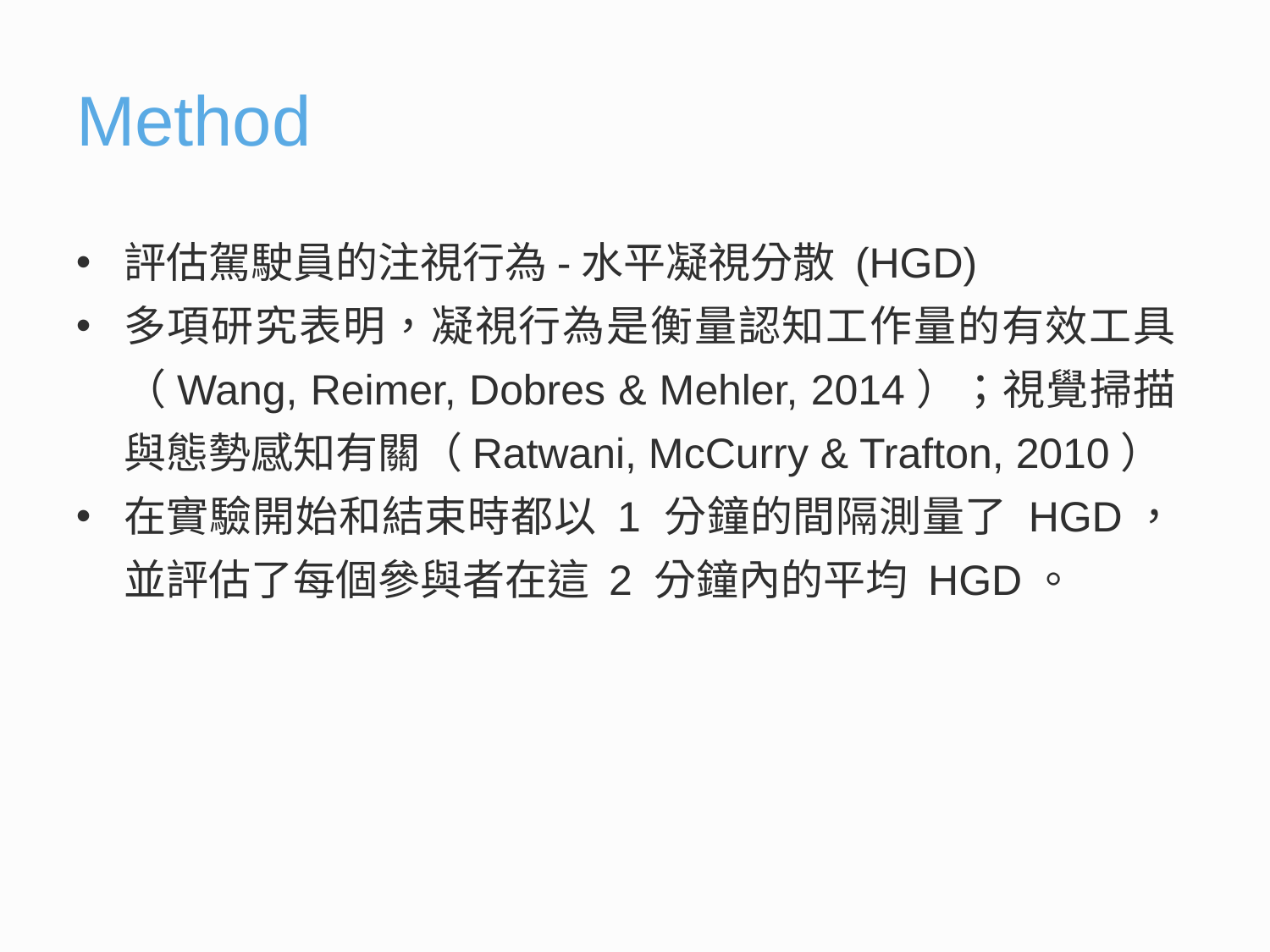

# Method

評估駕駛員的注視行為-水平凝視分散 (HGD)
多項研究表明，凝視行為是衡量認知工作量的有效工具（Wang, Reimer, Dobres & Mehler, 2014）；視覺掃描與態勢感知有關（Ratwani, McCurry & Trafton, 2010）
在實驗開始和結束時都以 1 分鐘的間隔測量了 HGD，並評估了每個參與者在這 2 分鐘內的平均 HGD。